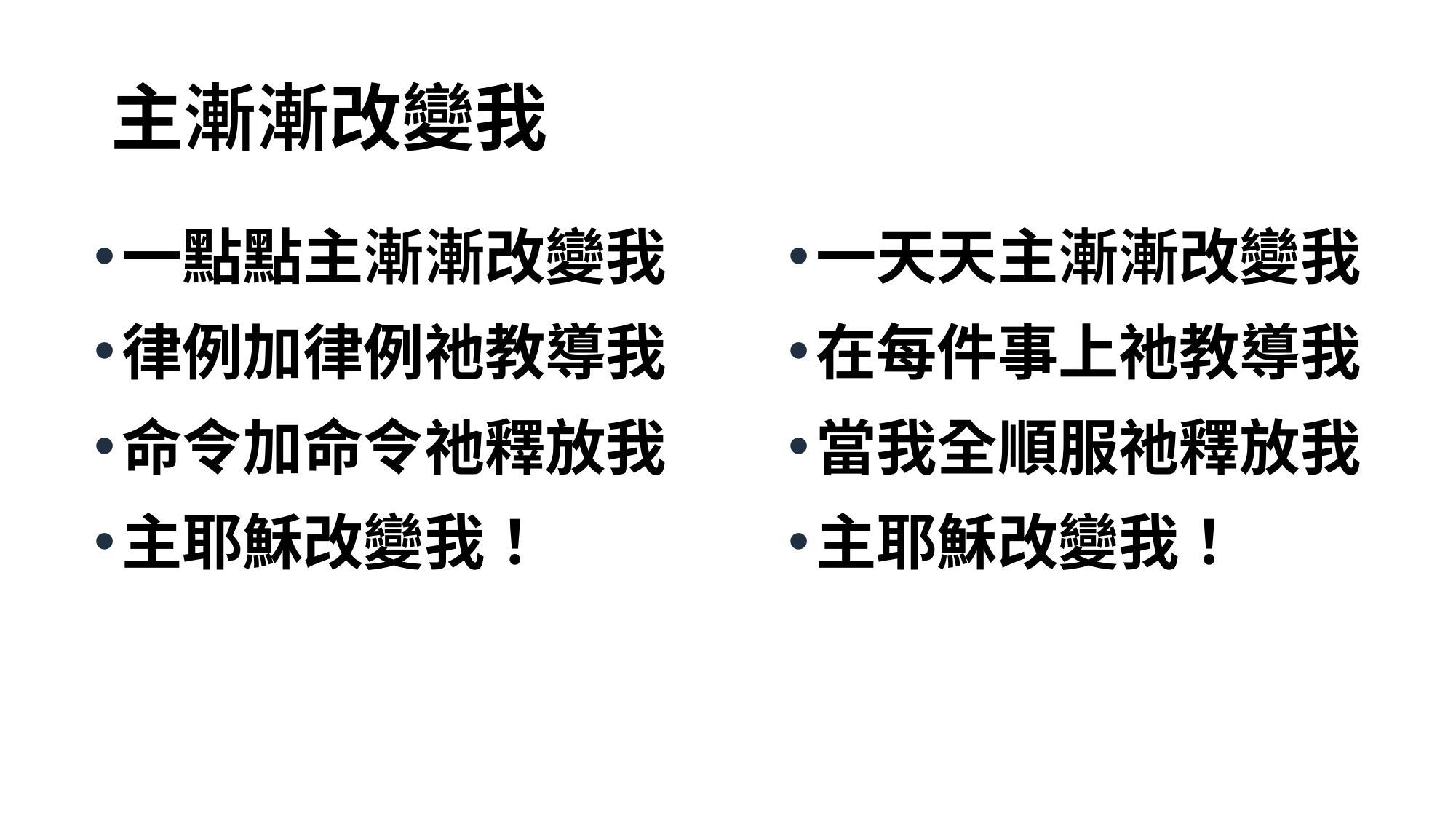

# 主漸漸改變我
一點點主漸漸改變我
律例加律例祂教導我
命令加命令祂釋放我
主耶穌改變我！
一天天主漸漸改變我
在每件事上祂教導我
當我全順服祂釋放我
主耶穌改變我！